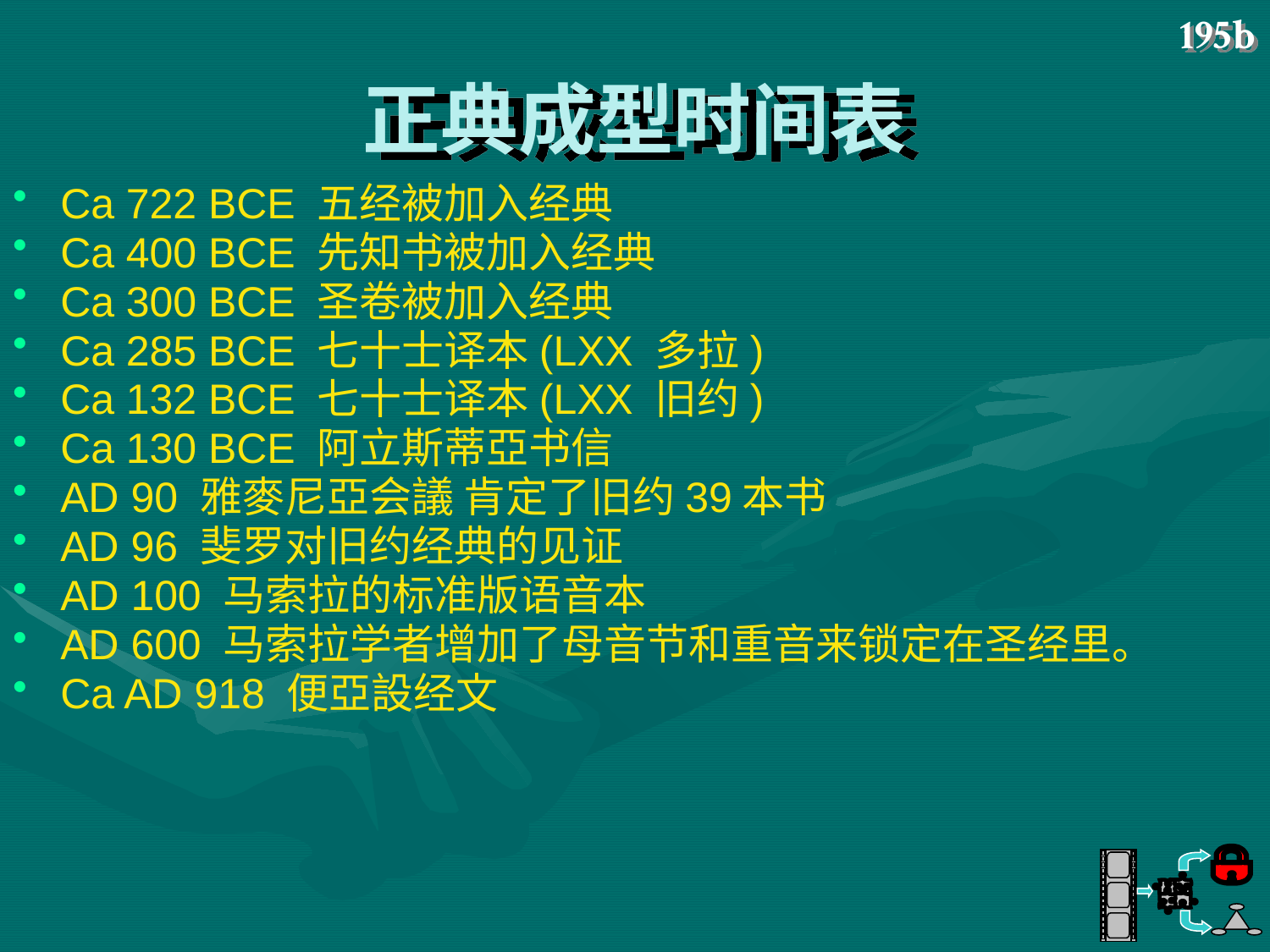

195b
# 正典成型时间表
Ca 722 BCE 五经被加入经典
Ca 400 BCE 先知书被加入经典
Ca 300 BCE 圣卷被加入经典
Ca 285 BCE 七十士译本(LXX 多拉)
Ca 132 BCE 七十士译本(LXX 旧约)
Ca 130 BCE 阿立斯蒂亞书信
AD 90 雅麥尼亞会議 肯定了旧约39本书
AD 96 斐罗对旧约经典的见证
AD 100 马索拉的标准版语音本
AD 600 马索拉学者增加了母音节和重音来锁定在圣经里。
Ca AD 918 便亞設经文